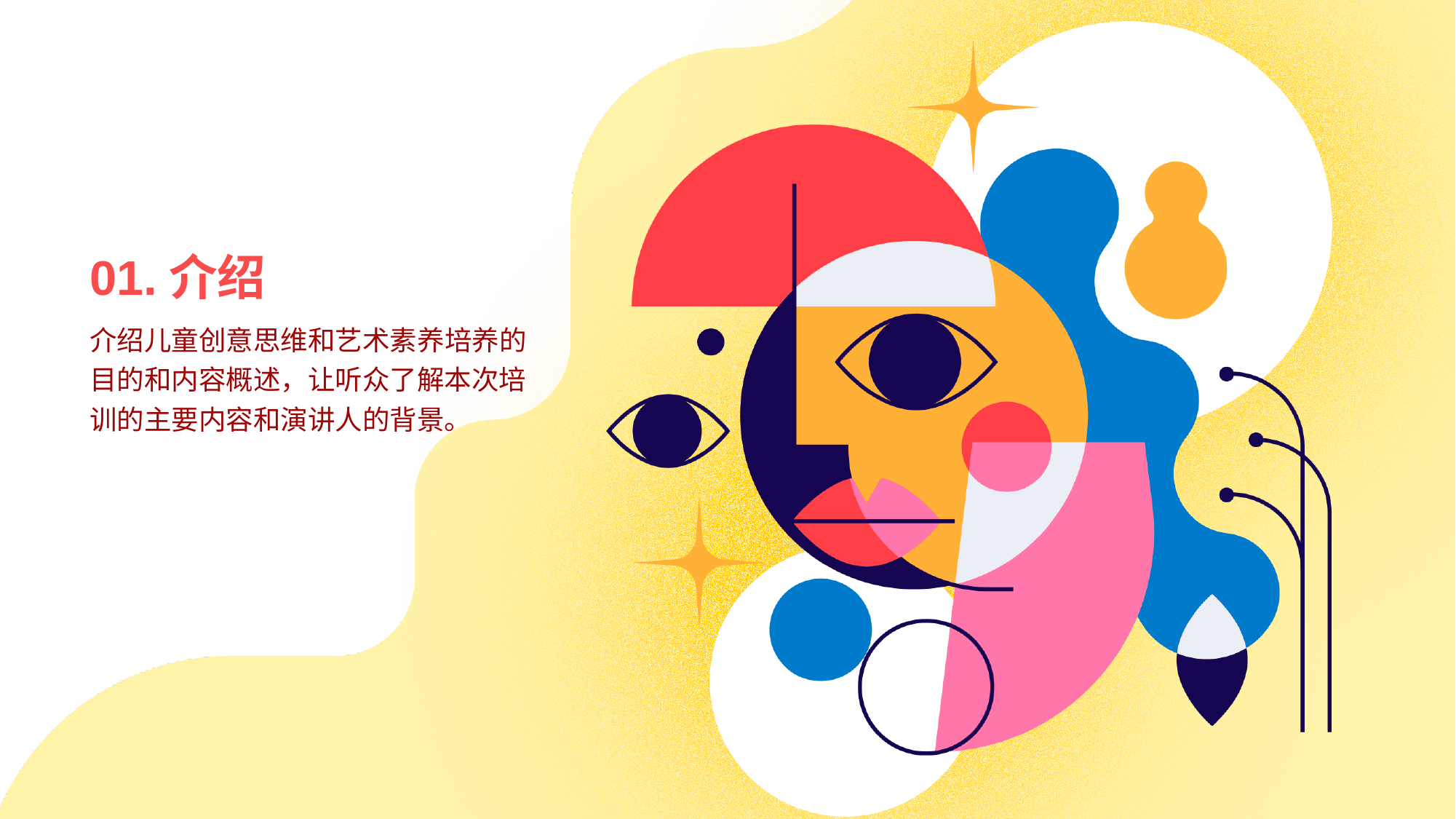

# 0 1.介绍
介绍儿童创意思维和艺术素 养培养的目的和内容概述，让听众了解本次培训的主要内容和演讲人的背景。